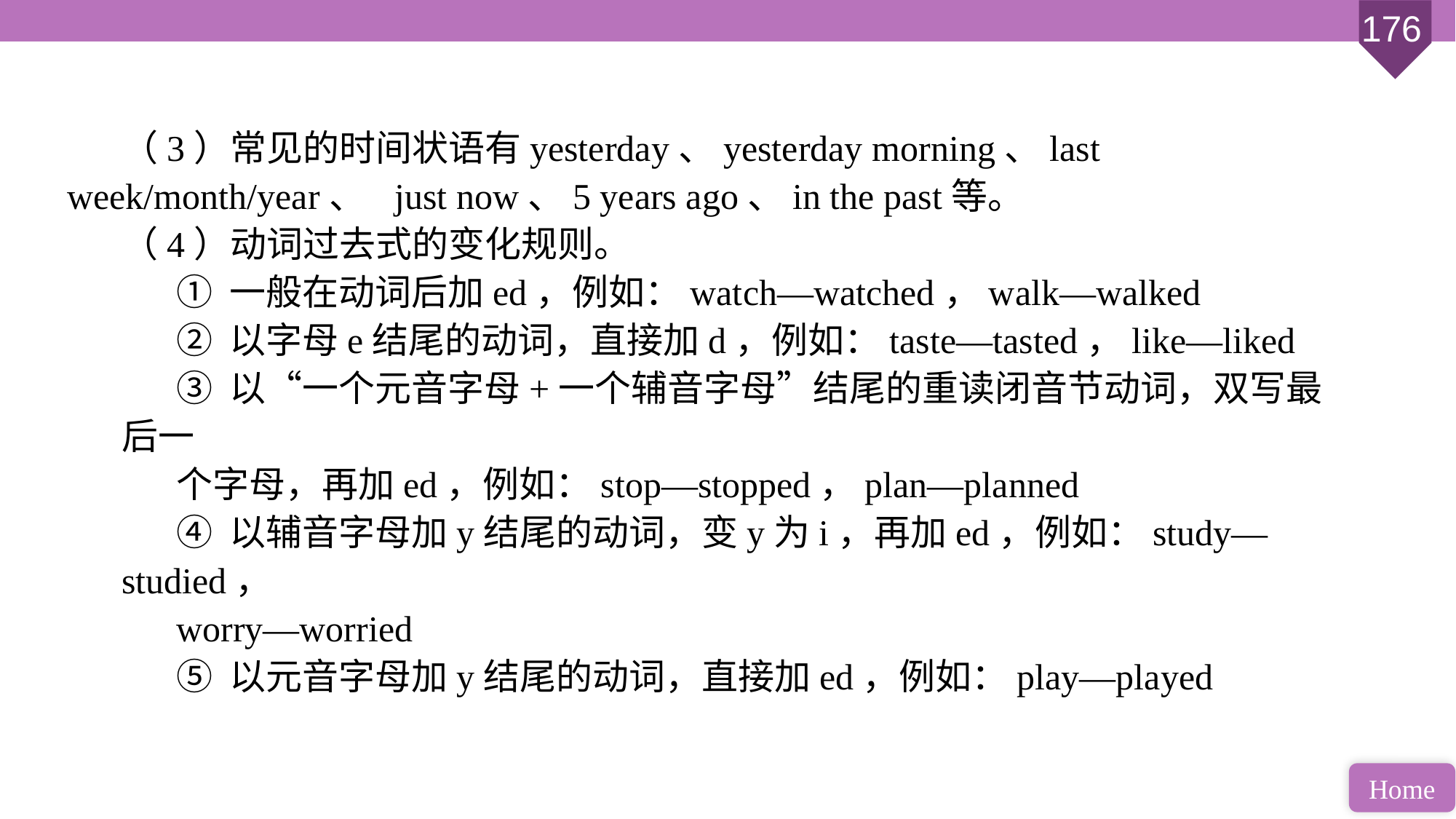

（3）常见的时间状语有yesterday、yesterday morning、last week/month/year、	just now、5 years ago、in the past等。
（4）动词过去式的变化规则。
① 一般在动词后加ed，例如：watch—watched，walk—walked
② 以字母e结尾的动词，直接加d，例如：taste—tasted，like—liked
③ 以“一个元音字母+一个辅音字母”结尾的重读闭音节动词，双写最后一
个字母，再加ed，例如：stop—stopped，plan—planned
④ 以辅音字母加y结尾的动词，变y为i，再加ed，例如：study—studied，
worry—worried
⑤ 以元音字母加y结尾的动词，直接加ed，例如：play—played